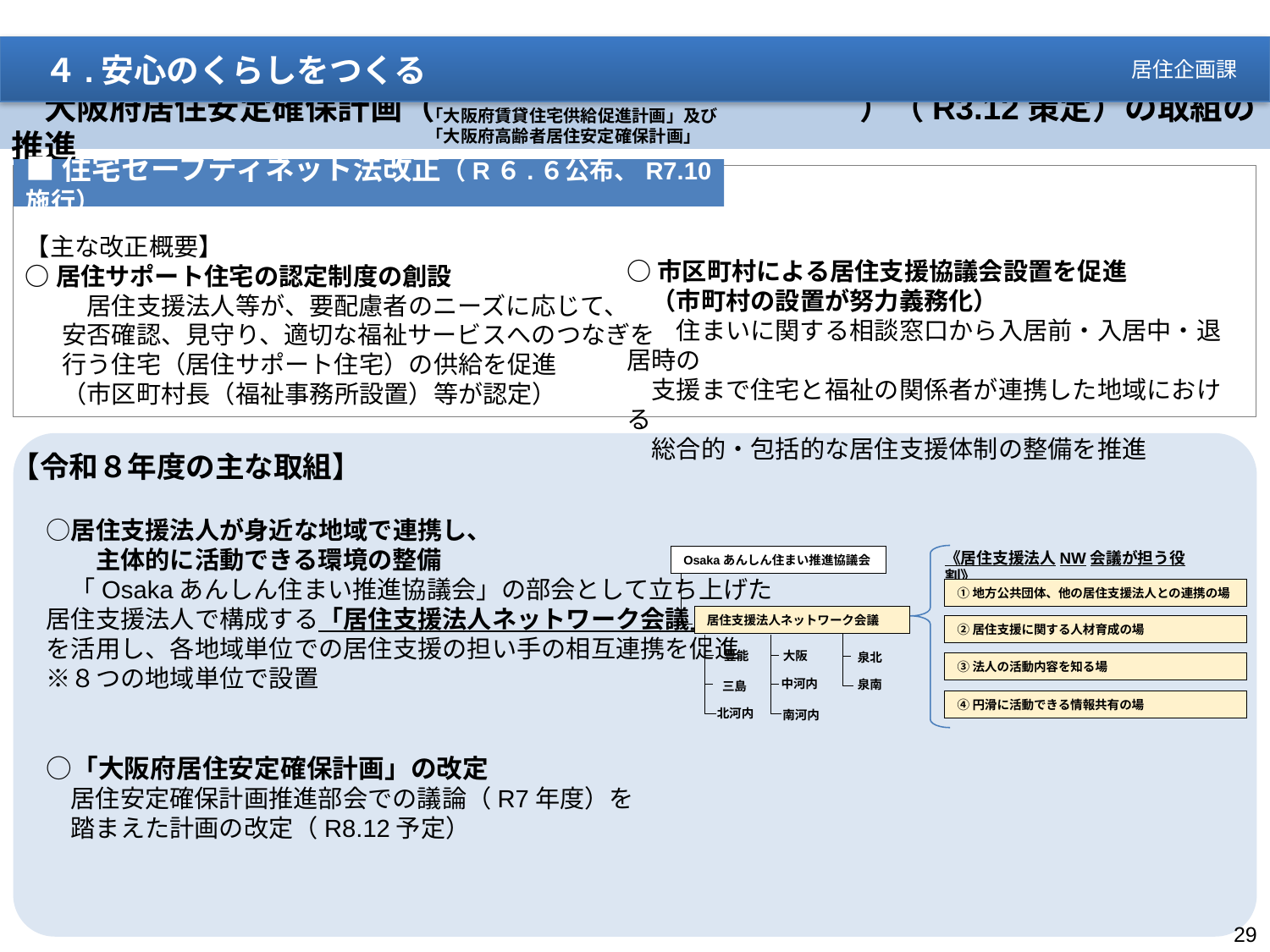

４.安心のくらしをつくる
居住企画課
　　「大阪府賃貸住宅供給促進計画」及び
　　「大阪府高齢者居住安定確保計画」
　大阪府居住安定確保計画（　　　　　　　　　　　　　）（R3.12策定）の取組の推進
■住宅セーフティネット法改正（R６.６公布、R7.10 施行）

【主な改正概要】
○居住サポート住宅の認定制度の創設
　居住支援法人等が、要配慮者のニーズに応じて、
安否確認、見守り、適切な福祉サービスへのつなぎを
行う住宅（居住サポート住宅）の供給を促進
（市区町村長（福祉事務所設置）等が認定）

○市区町村による居住支援協議会設置を促進
　（市町村の設置が努力義務化）
　　住まいに関する相談窓口から入居前・入居中・退居時の
　支援まで住宅と福祉の関係者が連携した地域における
　総合的・包括的な居住支援体制の整備を推進

【令和８年度の主な取組】

　○居住支援法人が身近な地域で連携し、
　　　主体的に活動できる環境の整備
　　「Osakaあんしん住まい推進協議会」の部会として立ち上げた
　居住支援法人で構成する「居住支援法人ネットワーク会議」※
　を活用し、各地域単位での居住支援の担い手の相互連携を促進
　※８つの地域単位で設置

　○「大阪府居住安定確保計画」の改定
居住安定確保計画推進部会での議論（R7年度）を
踏まえた計画の改定（R8.12予定）
《居住支援法人NW会議が担う役割》

Osakaあんしん住まい推進協議会

①地方公共団体、他の居住支援法人との連携の場
居住支援法人ネットワーク会議
②居住支援に関する人材育成の場

大阪
豊能
泉北
③法人の活動内容を知る場
中河内
泉南
三島
④円滑に活動できる情報共有の場
北河内
南河内
29